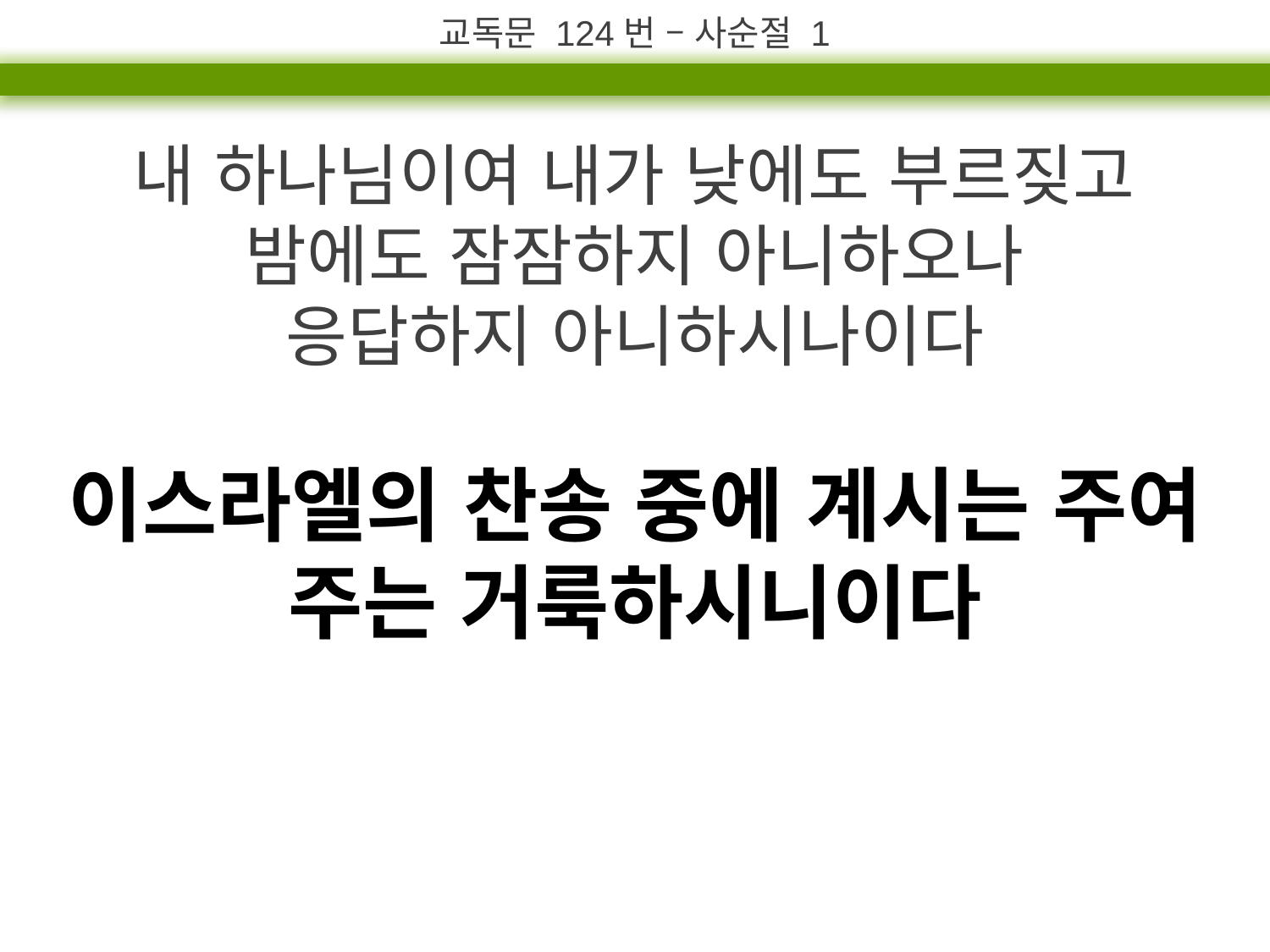

교독문 124번 – 사순절 1

내 하나님이여 내가 낮에도 부르짖고
밤에도 잠잠하지 아니하오나
응답하지 아니하시나이다
이스라엘의 찬송 중에 계시는 주여
주는 거룩하시니이다